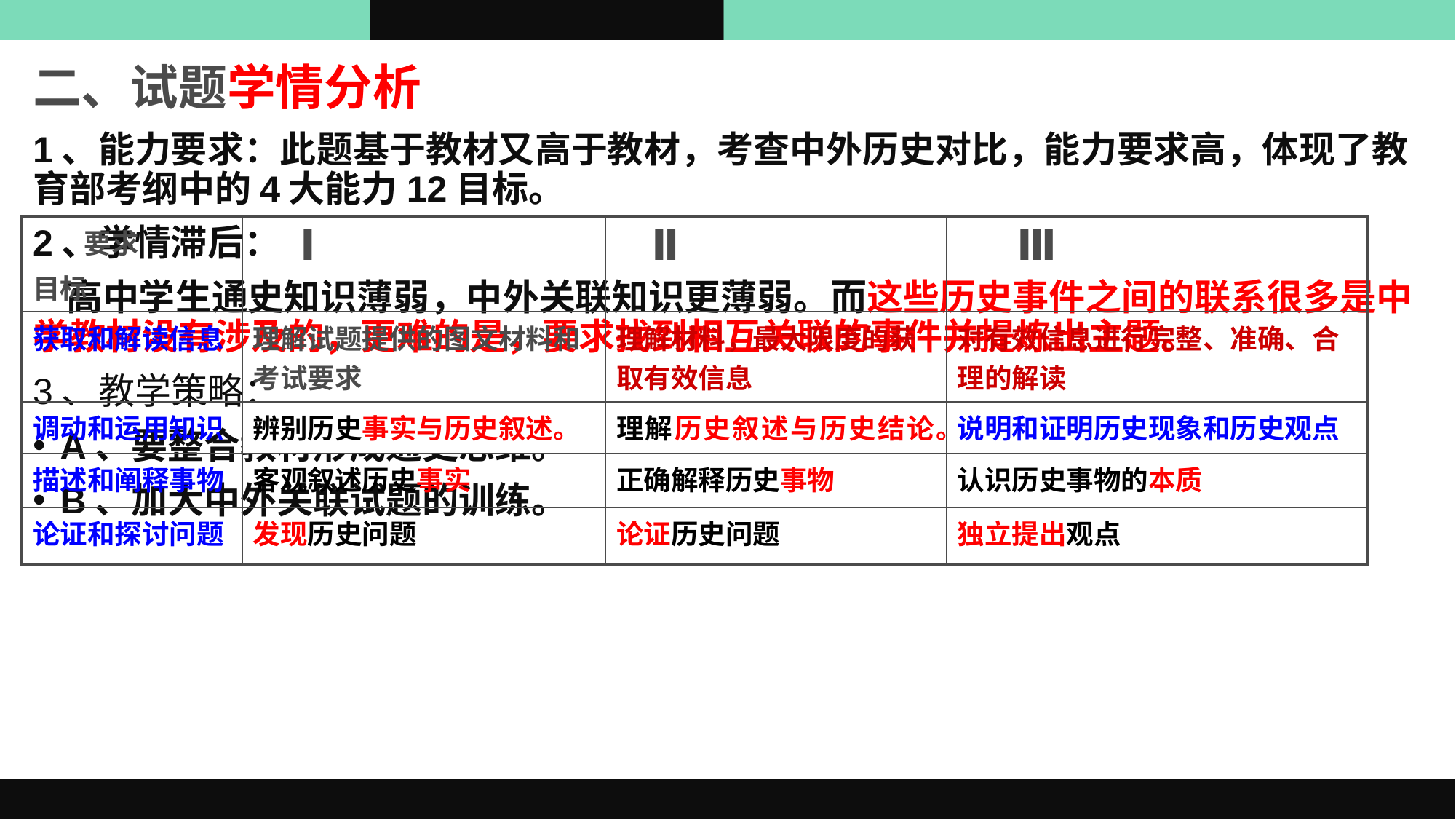

二、试题学情分析
1、能力要求：此题基于教材又高于教材，考查中外历史对比，能力要求高，体现了教育部考纲中的4大能力12目标。
2、学情滞后：
   高中学生通史知识薄弱，中外关联知识更薄弱。而这些历史事件之间的联系很多是中学教材没有涉及的，更难的是，要求找到相互关联的事件并提炼出主题。
3、教学策略：
A、要整合教材形成通史思维。
B、加大中外关联试题的训练。

| 要求 目标 | Ⅰ | Ⅱ | Ⅲ |
| --- | --- | --- | --- |
| 获取和解读信息 | 理解试题提供的图文材料和考试要求 | 理解材料，最大限度的获取有效信息 | 对有效信息进行完整、准确、合理的解读 |
| 调动和运用知识 | 辨别历史事实与历史叙述。 | 理解历史叙述与历史结论。 | 说明和证明历史现象和历史观点 |
| 描述和阐释事物 | 客观叙述历史事实 | 正确解释历史事物 | 认识历史事物的本质 |
| 论证和探讨问题 | 发现历史问题 | 论证历史问题 | 独立提出观点 |